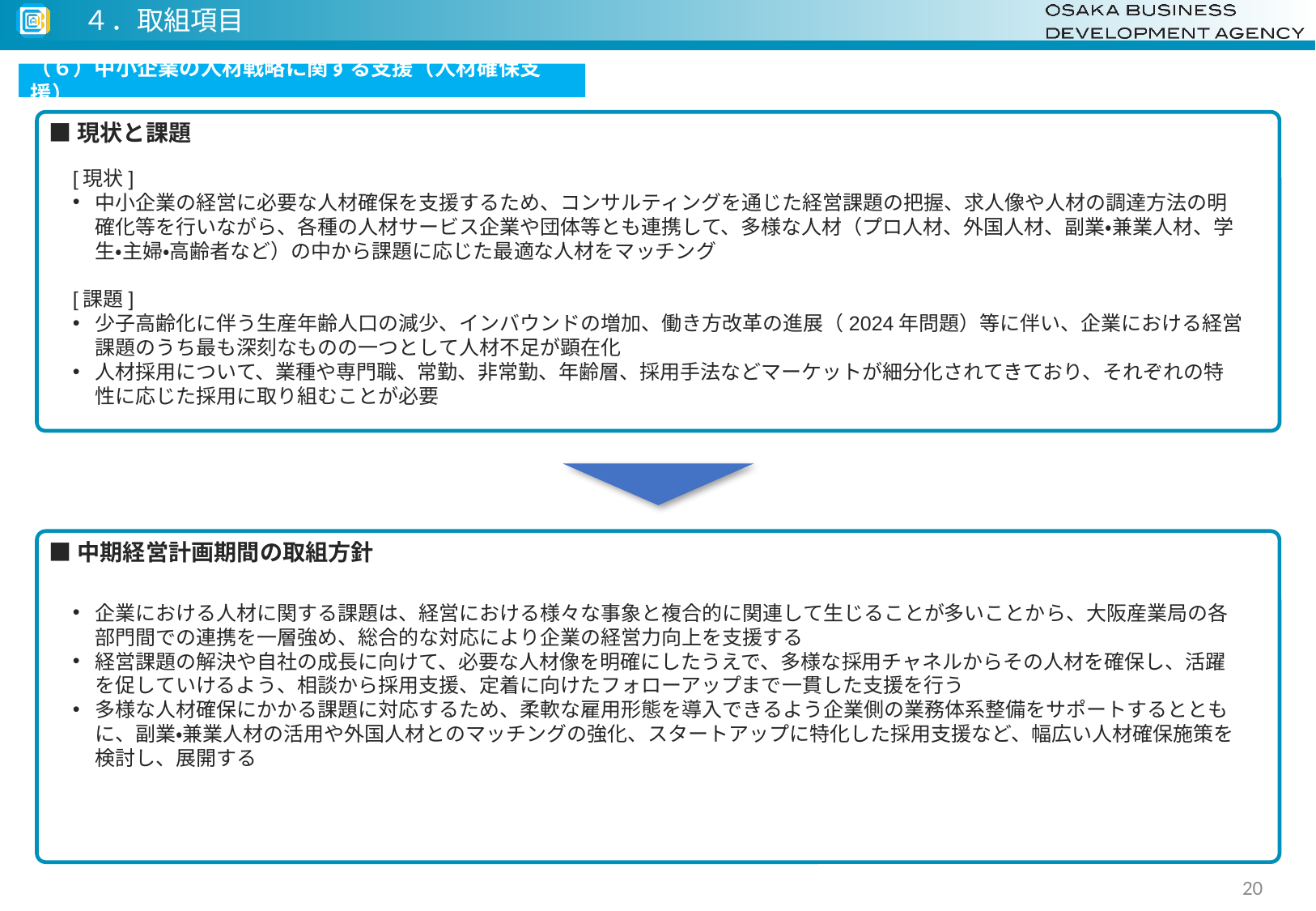

４．取組項目
（６）中小企業の人材戦略に関する支援（人材確保支援）

■現状と課題
[現状]
中小企業の経営に必要な人材確保を支援するため、コンサルティングを通じた経営課題の把握、求人像や人材の調達方法の明確化等を行いながら、各種の人材サービス企業や団体等とも連携して、多様な人材（プロ人材、外国人材、副業・兼業人材、学生・主婦・高齢者など）の中から課題に応じた最適な人材をマッチング

[課題]
少子高齢化に伴う生産年齢人口の減少、インバウンドの増加、働き方改革の進展（2024年問題）等に伴い、企業における経営課題のうち最も深刻なものの一つとして人材不足が顕在化
人材採用について、業種や専門職、常勤、非常勤、年齢層、採用手法などマーケットが細分化されてきており、それぞれの特性に応じた採用に取り組むことが必要

■中期経営計画期間の取組方針
企業における人材に関する課題は、経営における様々な事象と複合的に関連して生じることが多いことから、大阪産業局の各部門間での連携を一層強め、総合的な対応により企業の経営力向上を支援する
経営課題の解決や自社の成長に向けて、必要な人材像を明確にしたうえで、多様な採用チャネルからその人材を確保し、活躍を促していけるよう、相談から採用支援、定着に向けたフォローアップまで一貫した支援を行う
多様な人材確保にかかる課題に対応するため、柔軟な雇用形態を導入できるよう企業側の業務体系整備をサポートするとともに、副業・兼業人材の活用や外国人材とのマッチングの強化、スタートアップに特化した採用支援など、幅広い人材確保施策を検討し、展開する
20